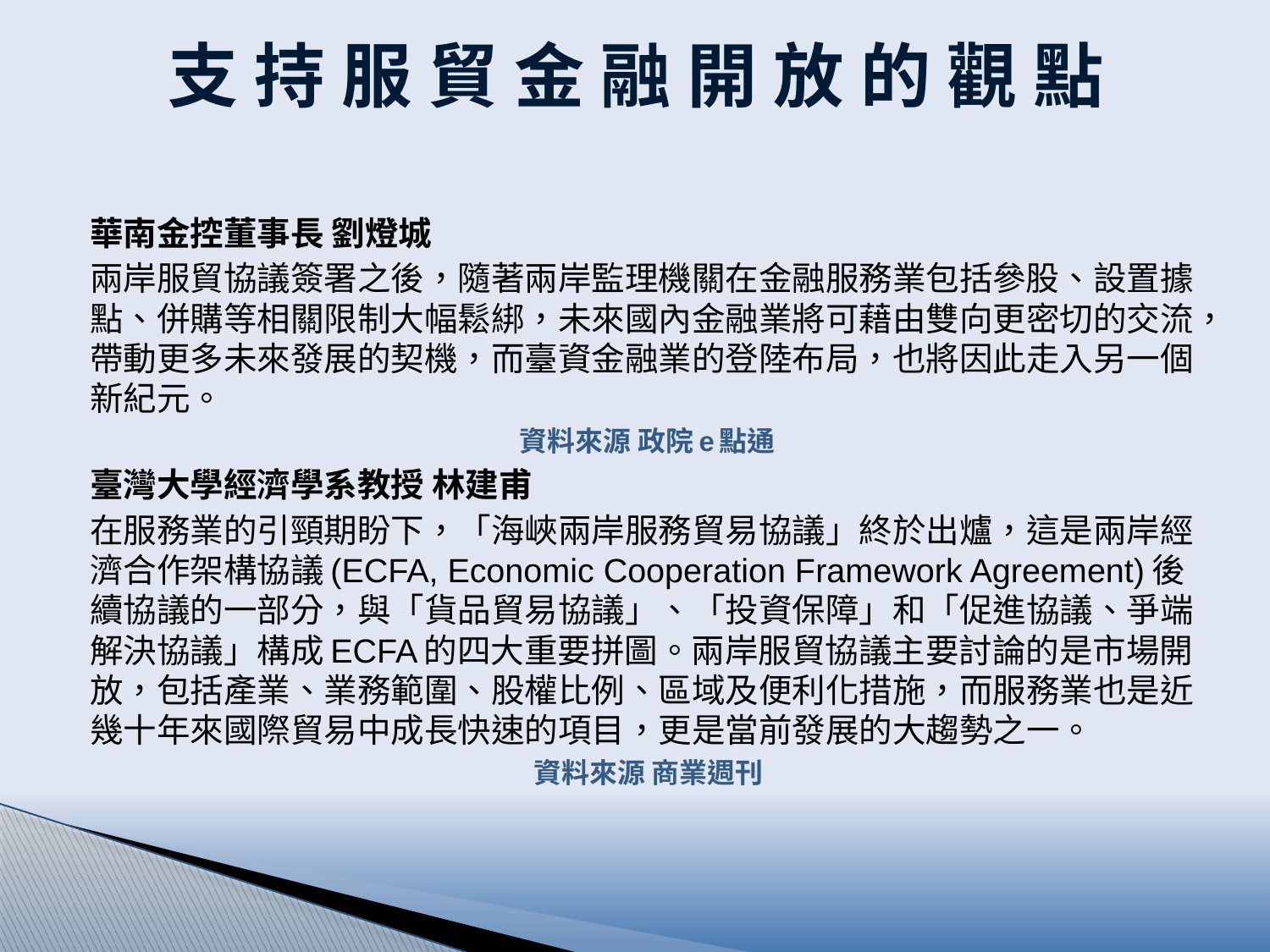

# 支 持 服 貿 金 融 開 放 的 觀 點
華南金控董事長 劉燈城
兩岸服貿協議簽署之後，隨著兩岸監理機關在金融服務業包括參股、設置據點、併購等相關限制大幅鬆綁，未來國內金融業將可藉由雙向更密切的交流，帶動更多未來發展的契機，而臺資金融業的登陸布局，也將因此走入另一個新紀元。
                                                          資料來源 政院e點通
臺灣大學經濟學系教授 林建甫
在服務業的引頸期盼下，「海峽兩岸服務貿易協議」終於出爐，這是兩岸經濟合作架構協議(ECFA, Economic Cooperation Framework Agreement)後續協議的一部分，與「貨品貿易協議」、「投資保障」和「促進協議、爭端解決協議」構成ECFA的四大重要拼圖。兩岸服貿協議主要討論的是市場開放，包括產業、業務範圍、股權比例、區域及便利化措施，而服務業也是近幾十年來國際貿易中成長快速的項目，更是當前發展的大趨勢之一。
                                                                     資料來源 商業週刊